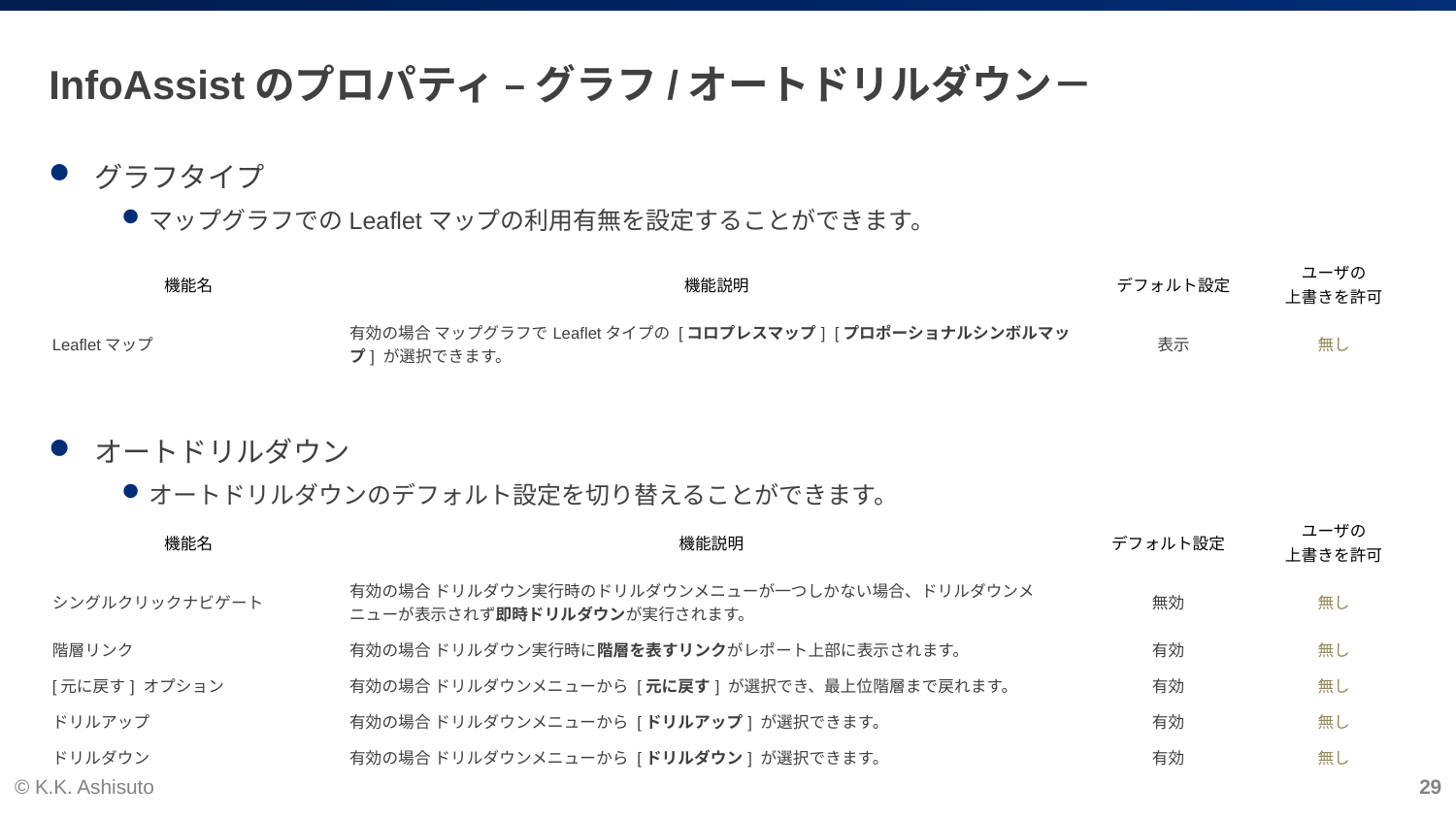

# InfoAssistのプロパティ – グラフ/オートドリルダウン－
グラフタイプ
マップグラフでのLeafletマップの利用有無を設定することができます。

オートドリルダウン
オートドリルダウンのデフォルト設定を切り替えることができます。
| 機能名 | 機能説明 | デフォルト設定 | ユーザの 上書きを許可 |
| --- | --- | --- | --- |
| Leafletマップ | 有効の場合 マップグラフでLeafletタイプの [コロプレスマップ] [プロポーショナルシンボルマップ] が選択できます。 | 表示 | 無し |
| 機能名 | 機能説明 | デフォルト設定 | ユーザの 上書きを許可 |
| --- | --- | --- | --- |
| シングルクリックナビゲート | 有効の場合 ドリルダウン実行時のドリルダウンメニューが一つしかない場合、ドリルダウンメニューが表示されず即時ドリルダウンが実行されます。 | 無効 | 無し |
| 階層リンク | 有効の場合 ドリルダウン実行時に階層を表すリンクがレポート上部に表示されます。 | 有効 | 無し |
| [元に戻す] オプション | 有効の場合 ドリルダウンメニューから [元に戻す] が選択でき、最上位階層まで戻れます。 | 有効 | 無し |
| ドリルアップ | 有効の場合 ドリルダウンメニューから [ドリルアップ] が選択できます。 | 有効 | 無し |
| ドリルダウン | 有効の場合 ドリルダウンメニューから [ドリルダウン] が選択できます。 | 有効 | 無し |
© K.K. Ashisuto
29